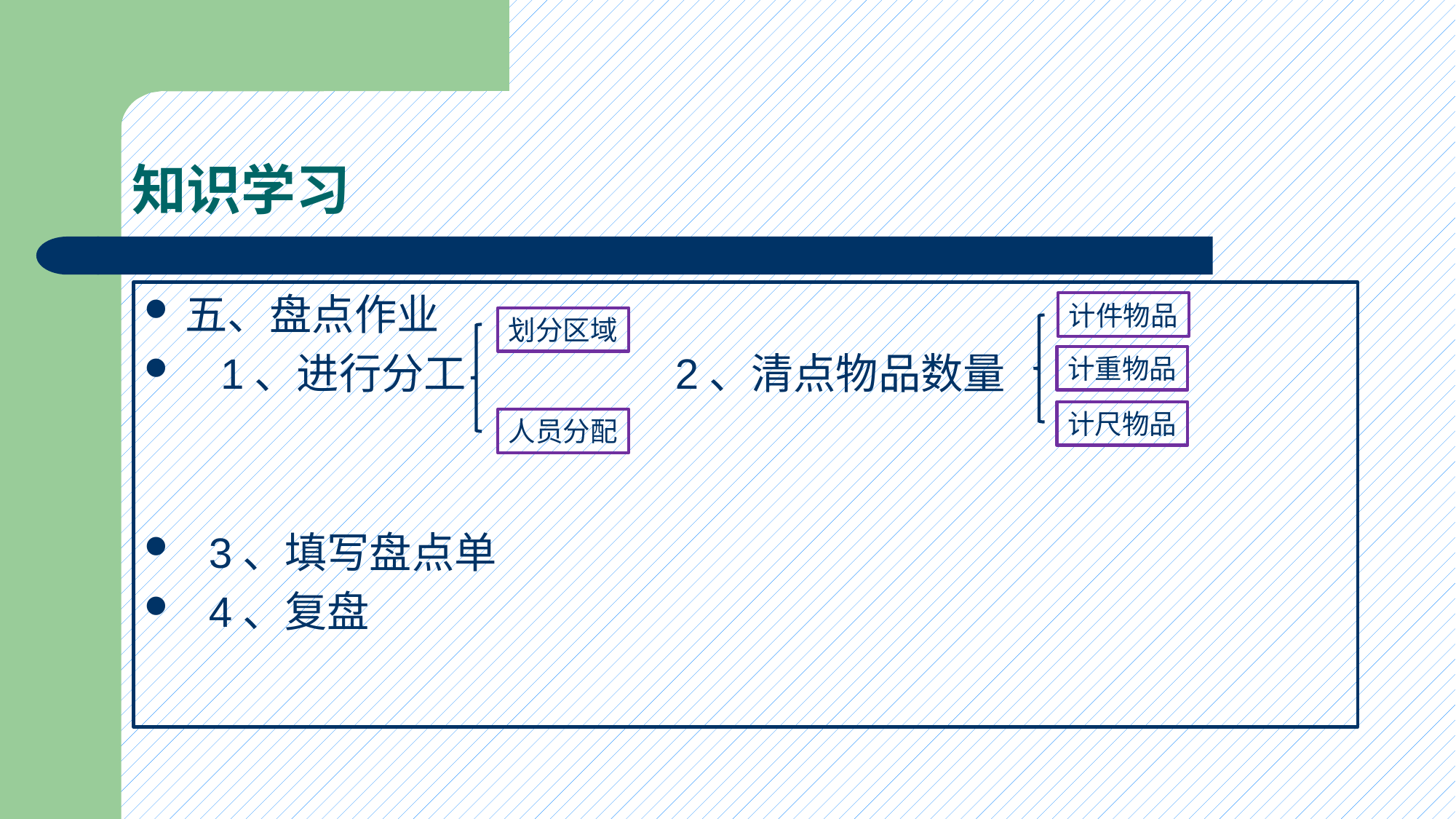

# 知识学习
五、盘点作业
   1、进行分工                     2、清点物品数量

  3、填写盘点单
  4、复盘
计件物品

计重物品
计尺物品
划分区域

人员分配